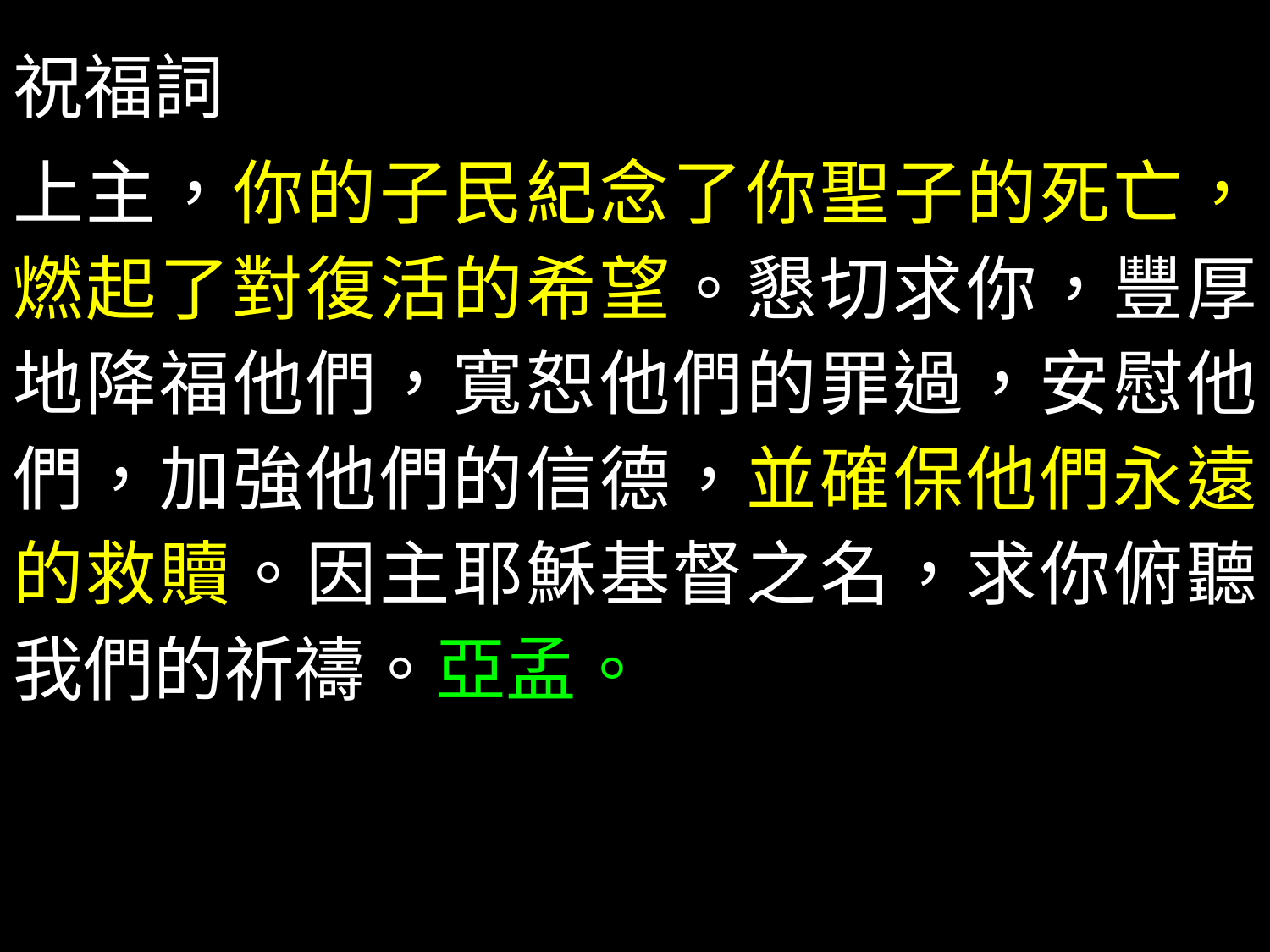

祝福詞
上主，你的子民紀念了你聖子的死亡，燃起了對復活的希望。懇切求你，豐厚地降福他們，寬恕他們的罪過，安慰他們，加強他們的信德，並確保他們永遠的救贖。因主耶穌基督之名，求你俯聽我們的祈禱。亞孟。